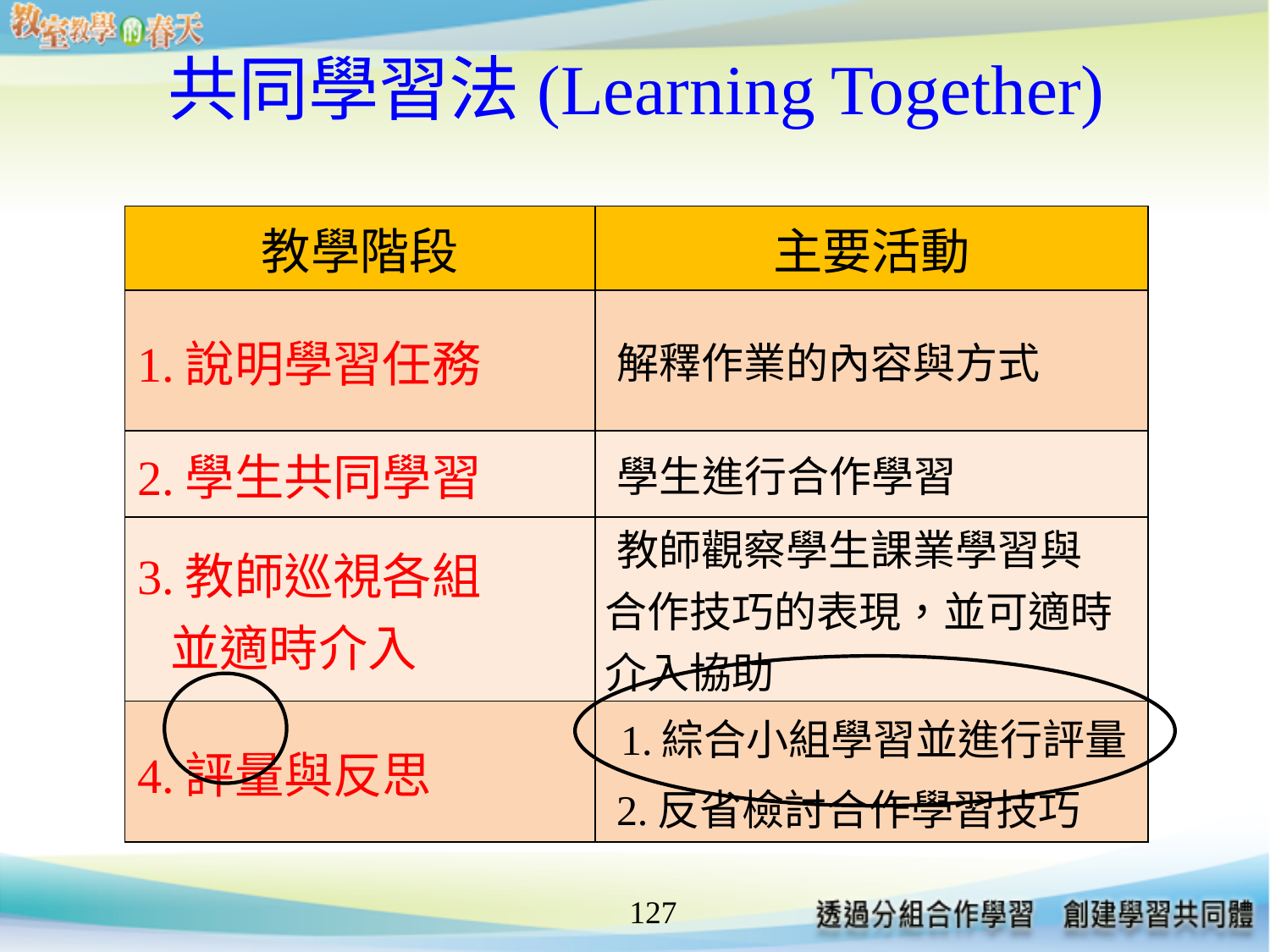

# 共同學習法(Learning Together)
| 教學階段 | 主要活動 |
| --- | --- |
| 1.說明學習任務 | 解釋作業的內容與方式 |
| 2.學生共同學習 | 學生進行合作學習 |
| 3.教師巡視各組 並適時介入 | 教師觀察學生課業學習與 合作技巧的表現，並可適時 介入協助 |
| 4.評量與反思 | 1.綜合小組學習並進行評量 2.反省檢討合作學習技巧 |

127